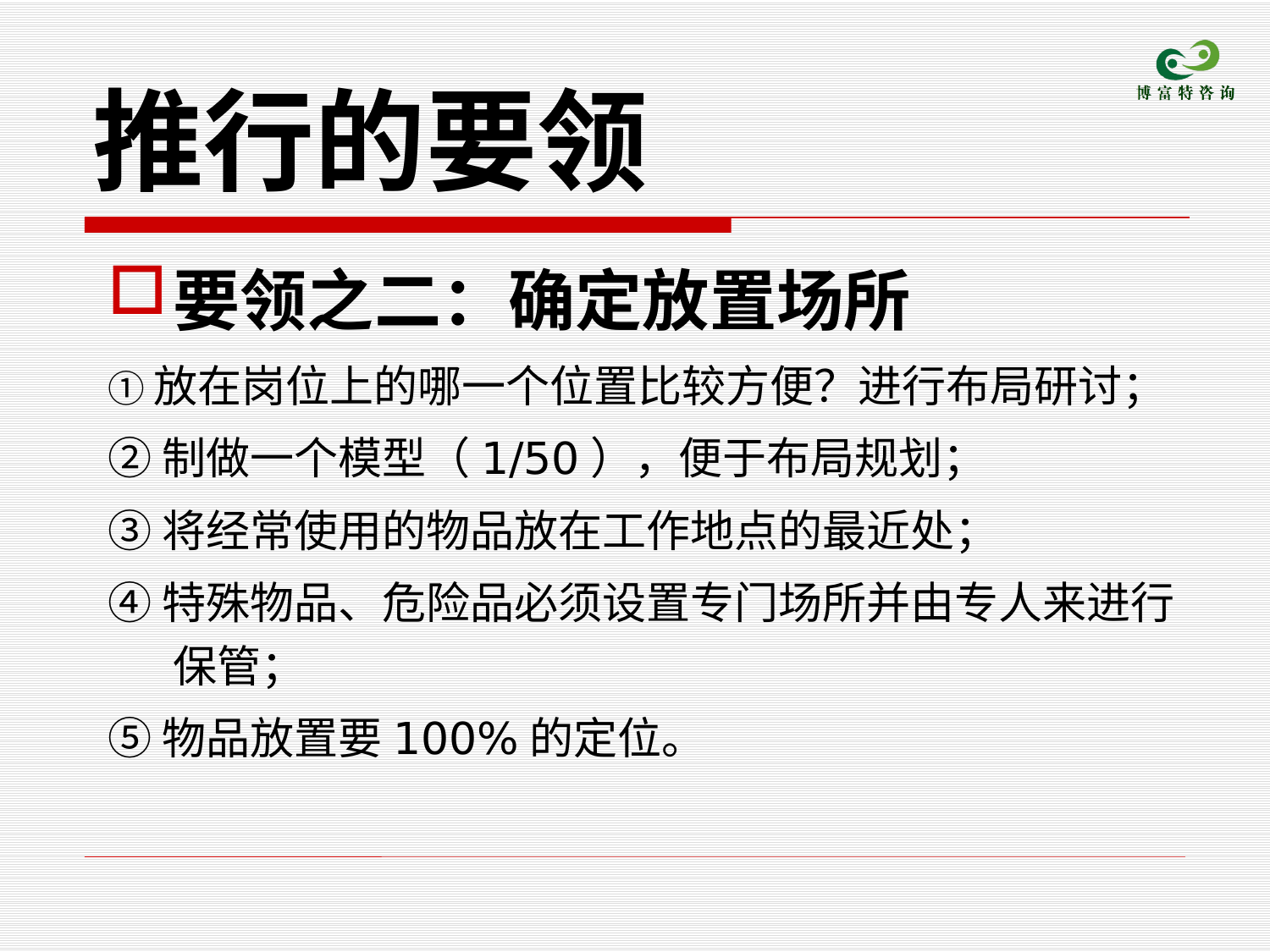

# 推行的要领
要领之二：确定放置场所
①放在岗位上的哪一个位置比较方便？进行布局研讨；
②制做一个模型（1/50），便于布局规划；
③将经常使用的物品放在工作地点的最近处；
④特殊物品、危险品必须设置专门场所并由专人来进行保管；
⑤物品放置要100%的定位。
140